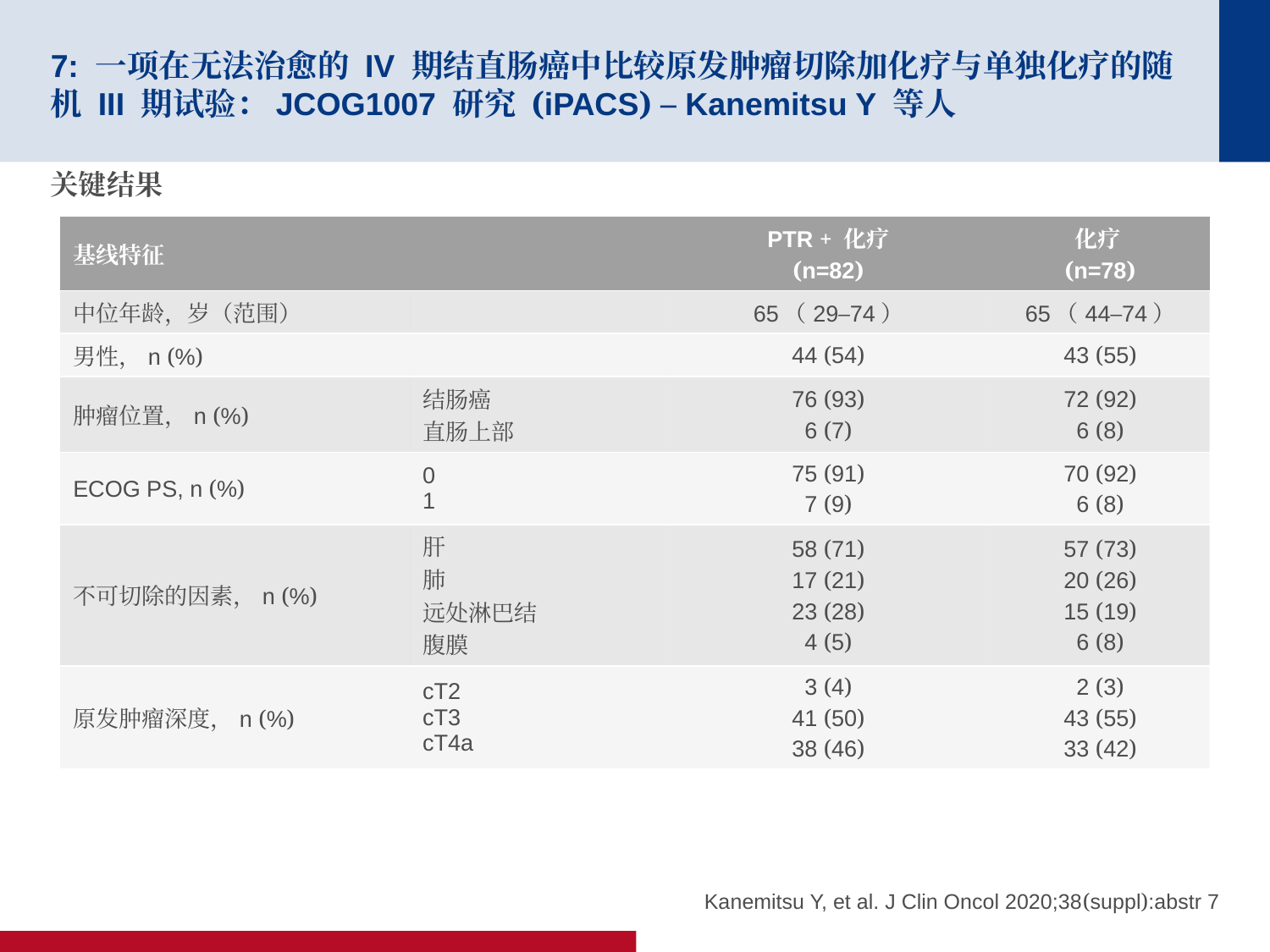

# 7: 一项在无法治愈的 IV 期结直肠癌中比较原发肿瘤切除加化疗与单独化疗的随机 III 期试验：JCOG1007 研究 (iPACS) – Kanemitsu Y 等人
关键结果
| 基线特征 |  | PTR + 化疗 (n=82) | 化疗 (n=78) |
| --- | --- | --- | --- |
| 中位年龄，岁（范围） |  | 65（29–74） | 65（44–74） |
| 男性，n (%) |  | 44 (54) | 43 (55) |
| 肿瘤位置，n (%) | 结肠癌 直肠上部 | 76 (93) 6 (7) | 72 (92) 6 (8) |
| ECOG PS, n (%) | 0 1 | 75 (91) 7 (9) | 70 (92) 6 (8) |
| 不可切除的因素，n (%) | 肝 肺 远处淋巴结 腹膜 | 58 (71) 17 (21) 23 (28) 4 (5) | 57 (73) 20 (26) 15 (19) 6 (8) |
| 原发肿瘤深度，n (%) | cT2 cT3 cT4a | 3 (4) 41 (50) 38 (46) | 2 (3) 43 (55) 33 (42) |
Kanemitsu Y, et al. J Clin Oncol 2020;38(suppl):abstr 7